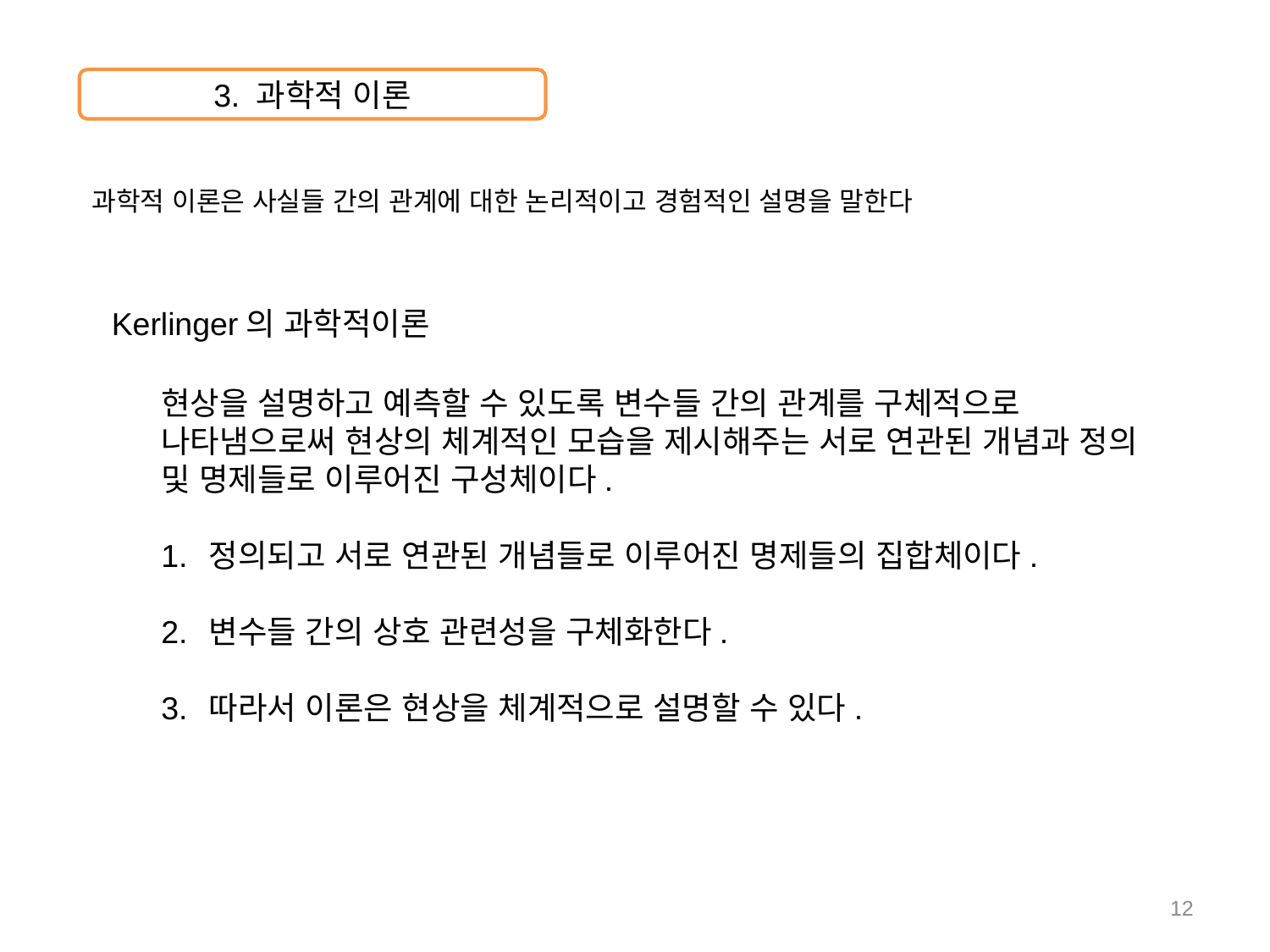

3. 과학적 이론
과학적 이론은 사실들 간의 관계에 대한 논리적이고 경험적인 설명을 말한다
Kerlinger의 과학적이론
현상을 설명하고 예측할 수 있도록 변수들 간의 관계를 구체적으로 나타냄으로써 현상의 체계적인 모습을 제시해주는 서로 연관된 개념과 정의 및 명제들로 이루어진 구성체이다.

정의되고 서로 연관된 개념들로 이루어진 명제들의 집합체이다.

변수들 간의 상호 관련성을 구체화한다.

따라서 이론은 현상을 체계적으로 설명할 수 있다.
12